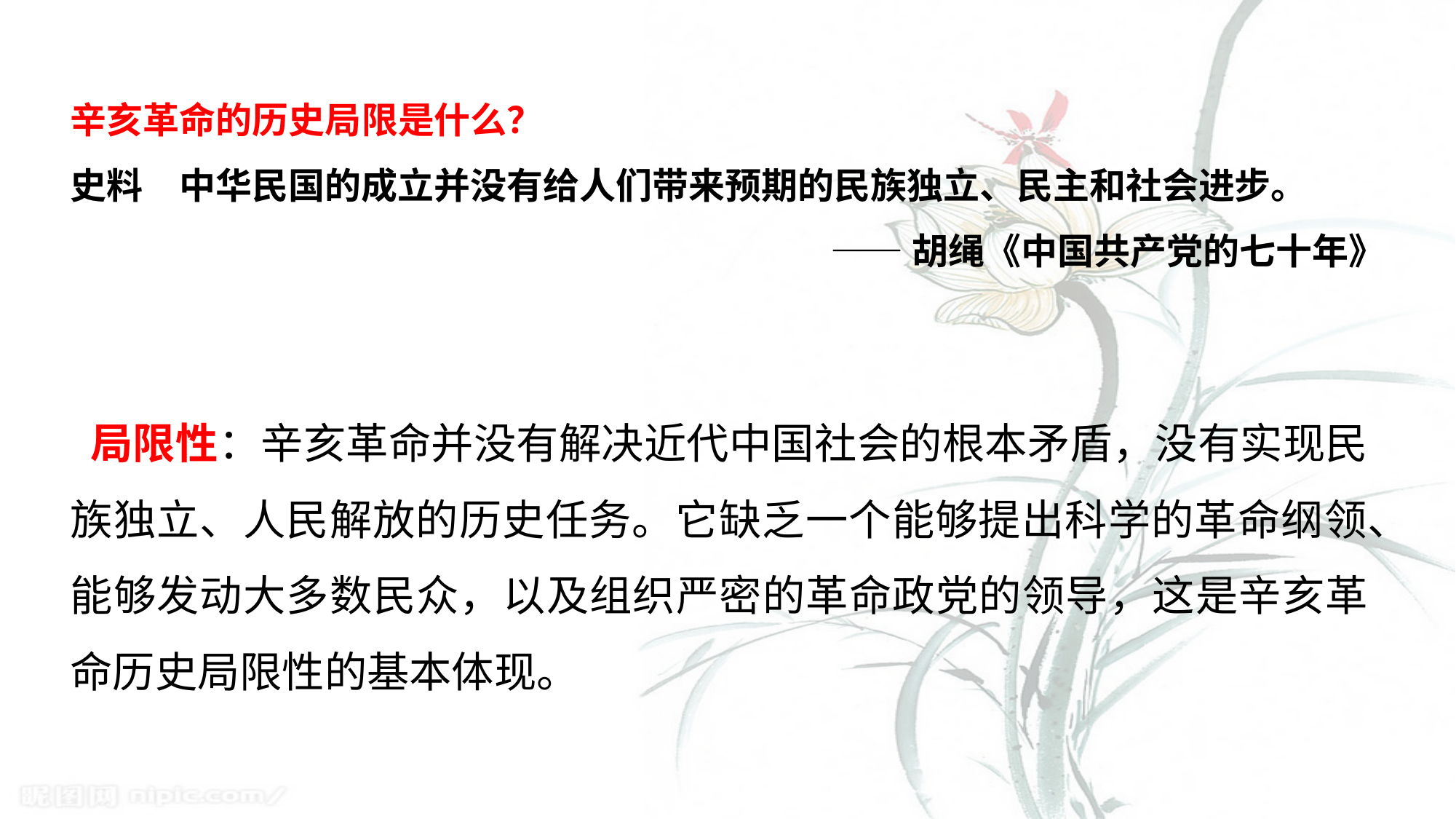

辛亥革命的历史局限是什么？
史料　中华民国的成立并没有给人们带来预期的民族独立、民主和社会进步。
——胡绳《中国共产党的七十年》

 局限性：辛亥革命并没有解决近代中国社会的根本矛盾，没有实现民族独立、人民解放的历史任务。它缺乏一个能够提出科学的革命纲领、能够发动大多数民众，以及组织严密的革命政党的领导，这是辛亥革命历史局限性的基本体现。